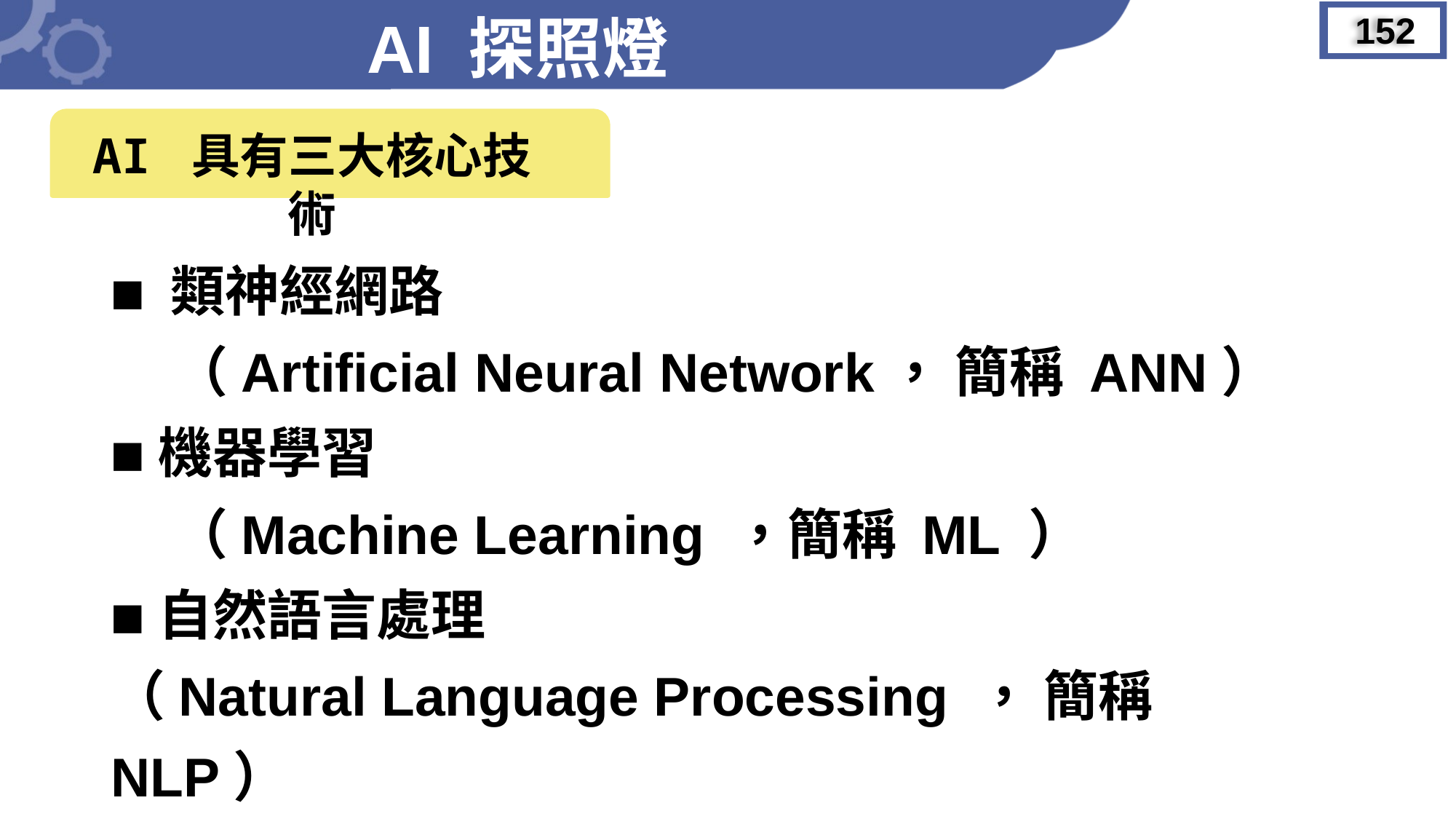

AI 探照燈
152

AI 具有三大核心技術
進數位學習環境
培育數位人才
◼︎ 類神經網路
    （Artificial Neural Network， 簡稱 ANN）
◼︎機器學習
    （Machine Learning ，簡稱 ML ）
◼︎自然語言處理
（Natural Language Processing ， 簡稱 NLP）